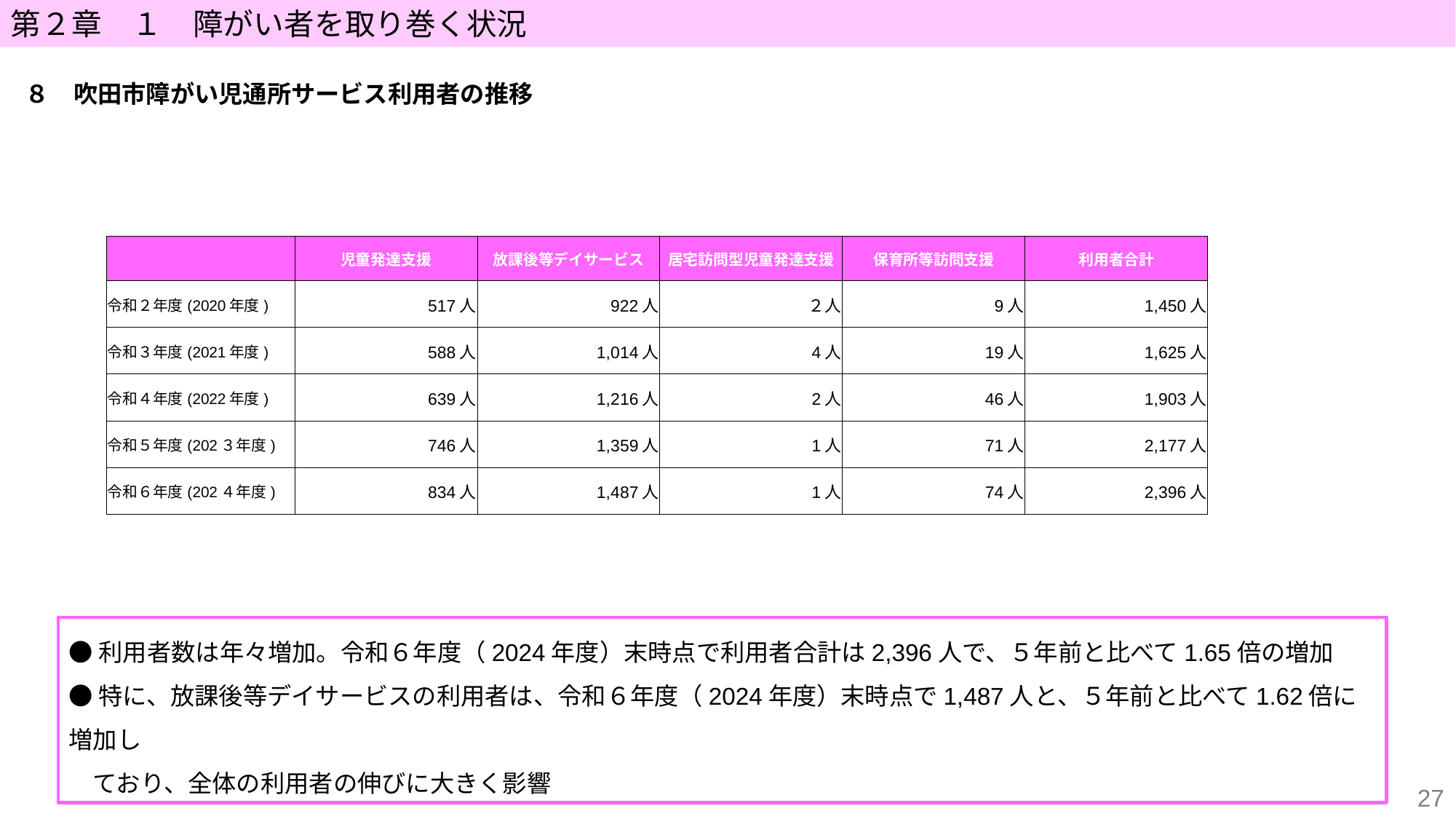

第２章　１　障がい者を取り巻く状況
８　吹田市障がい児通所サービス利用者の推移
|  | 児童発達支援 | 放課後等デイサービス | 居宅訪問型児童発達支援 | 保育所等訪問支援 | 利用者合計 |
| --- | --- | --- | --- | --- | --- |
| 令和２年度(2020年度) | 517人 | 922人 | ２人 | 9人 | 1,450人 |
| 令和３年度(2021年度) | 588人 | 1,014人 | 4人 | 19人 | 1,625人 |
| 令和４年度(2022年度) | 639人 | 1,216人 | 2人 | 46人 | 1,903人 |
| 令和５年度(202３年度) | 746人 | 1,359人 | 1人 | 71人 | 2,177人 |
| 令和６年度(202４年度) | 834人 | 1,487人 | 1人 | 74人 | 2,396人 |
●利用者数は年々増加。令和６年度（2024年度）末時点で利用者合計は2,396人で、５年前と比べて1.65倍の増加
●特に、放課後等デイサービスの利用者は、令和６年度（2024年度）末時点で1,487人と、５年前と比べて1.62倍に増加し
　ており、全体の利用者の伸びに大きく影響
27